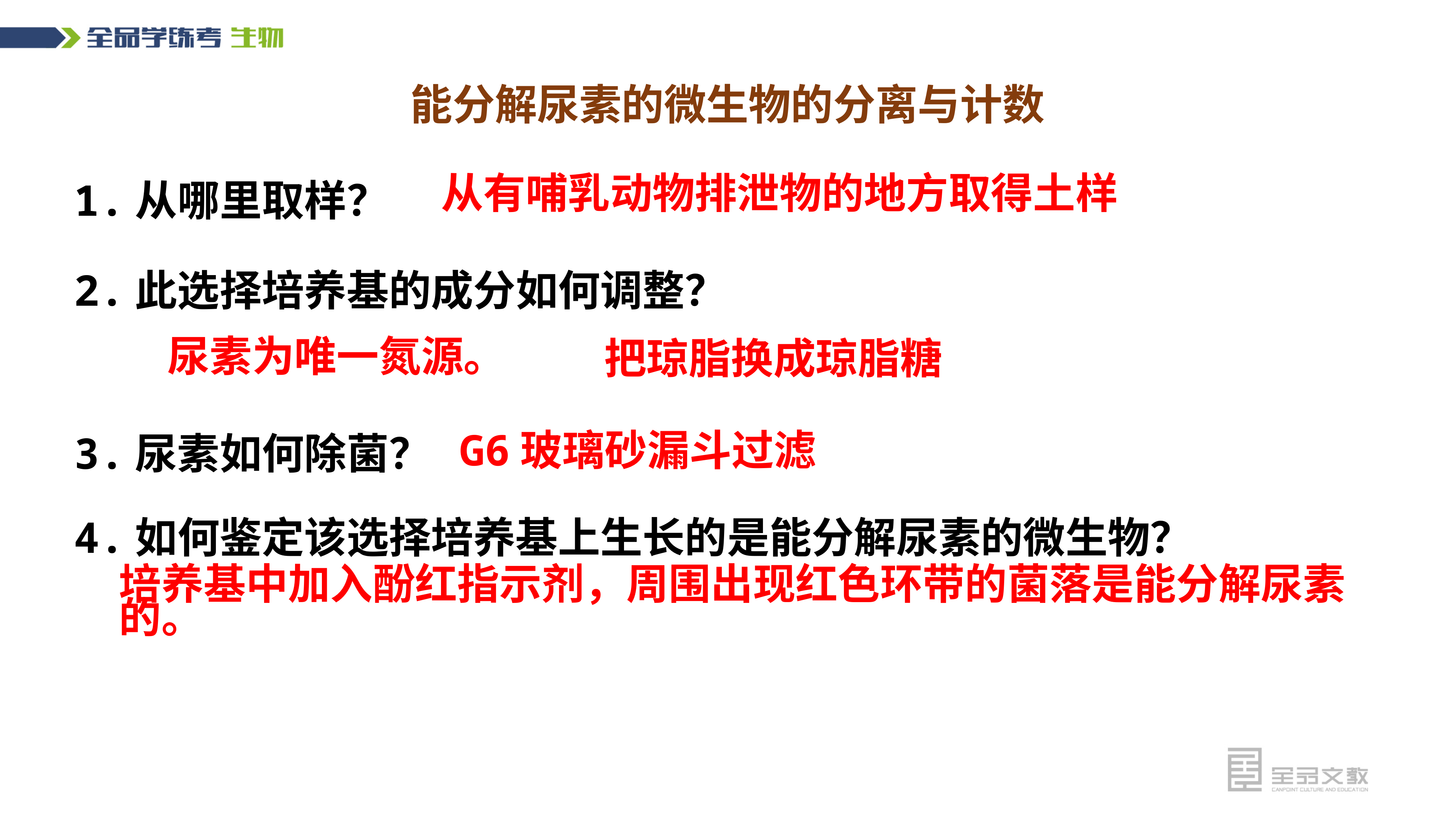

能分解尿素的微生物的分离与计数
1.从哪里取样？
从有哺乳动物排泄物的地方取得土样
2.此选择培养基的成分如何调整？
尿素为唯一氮源。
把琼脂换成琼脂糖
3.尿素如何除菌？
G6玻璃砂漏斗过滤
4.如何鉴定该选择培养基上生长的是能分解尿素的微生物？
培养基中加入酚红指示剂，周围出现红色环带的菌落是能分解尿素的。